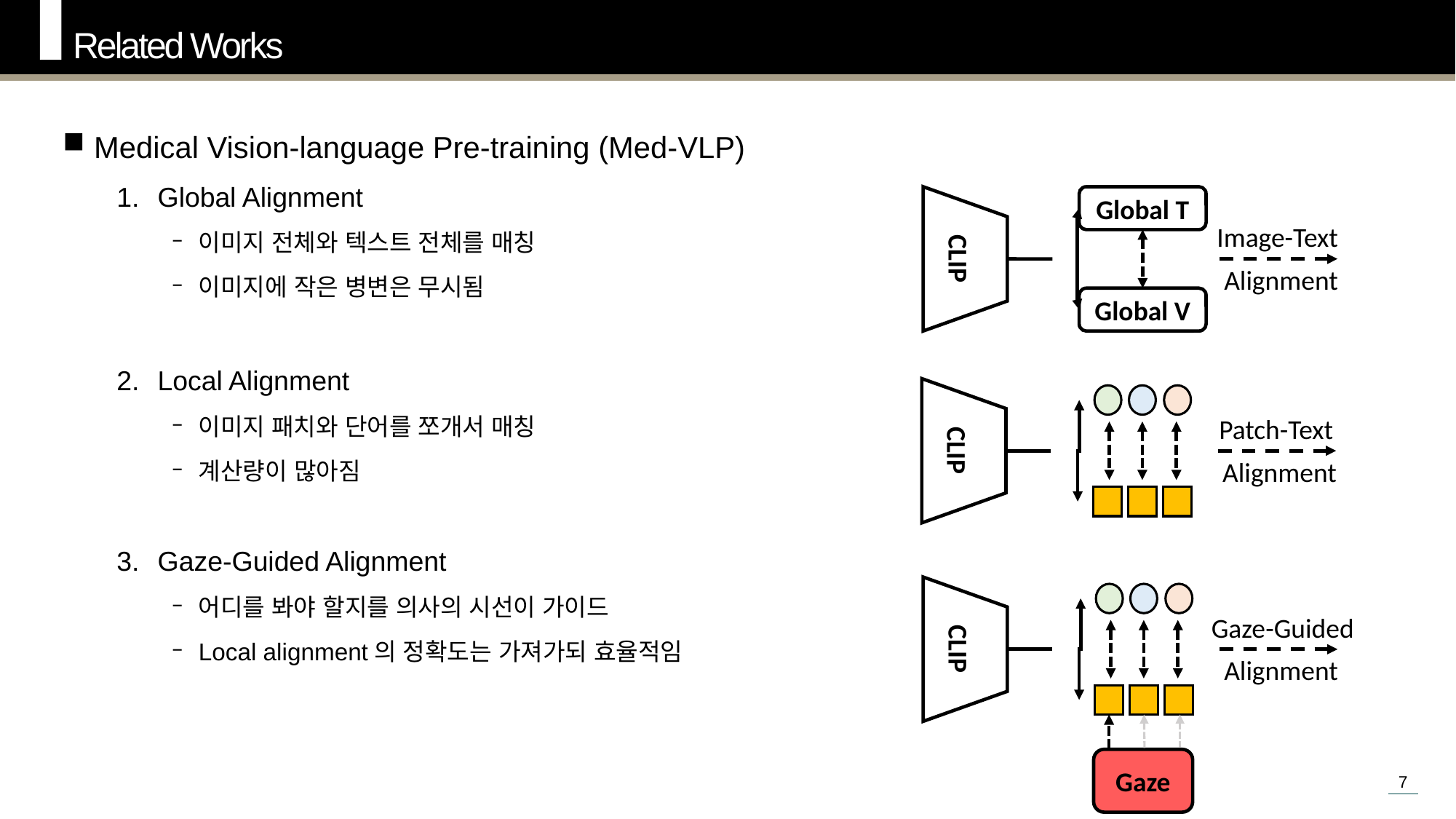

Related Works
Medical Vision-language Pre-training (Med-VLP)
Global Alignment
이미지 전체와 텍스트 전체를 매칭
이미지에 작은 병변은 무시됨

Local Alignment
이미지 패치와 단어를 쪼개서 매칭
계산량이 많아짐

Gaze-Guided Alignment
어디를 봐야 할지를 의사의 시선이 가이드
Local alignment의 정확도는 가져가되 효율적임
Global T
Image-Text
CLIP
Alignment
Global V
Patch-Text
CLIP
Alignment

Gaze-Guided
CLIP
Alignment

Gaze